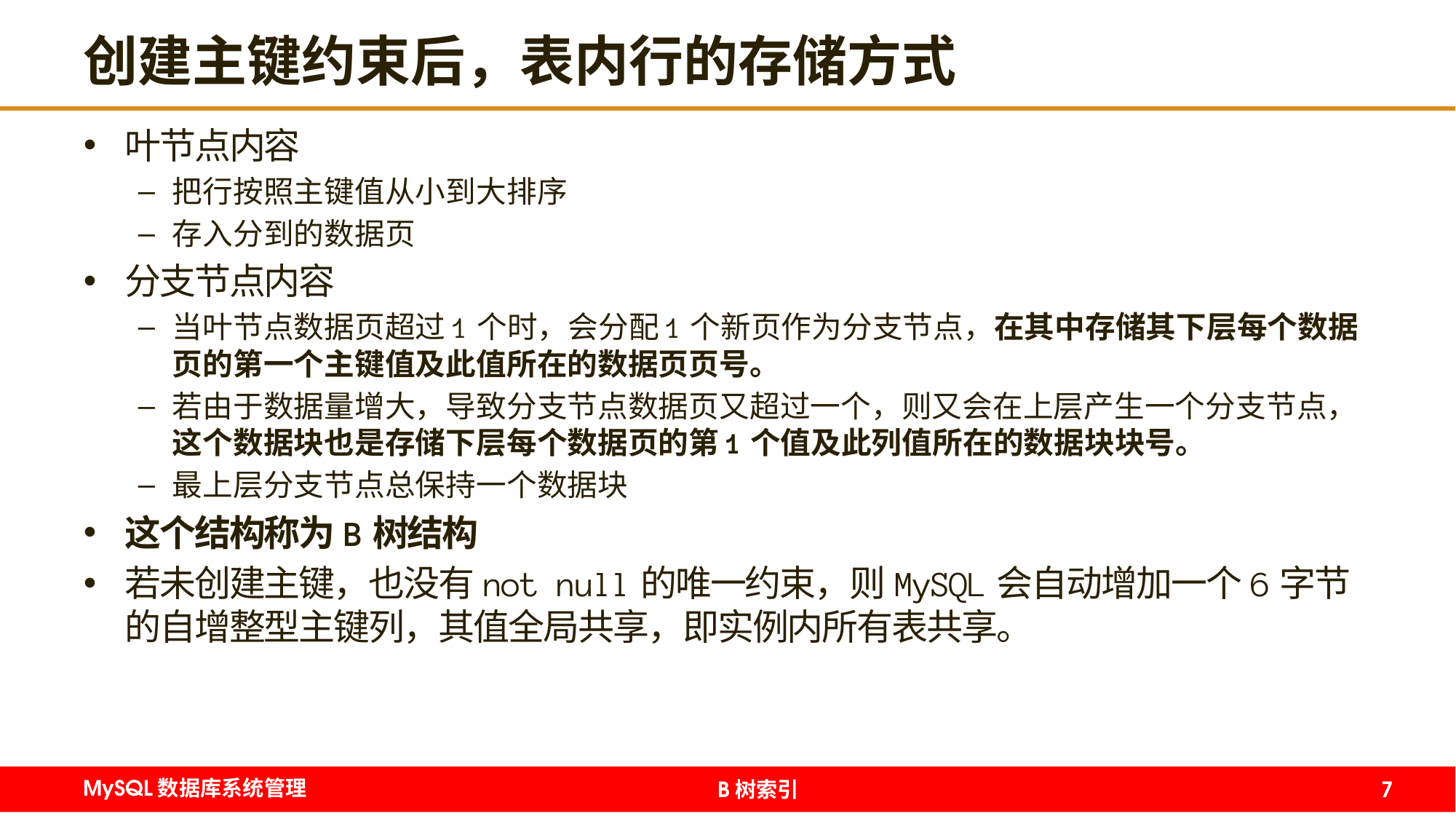

# 创建主键约束后，表内行的存储方式
叶节点内容
把行按照主键值从小到大排序
存入分到的数据页
分支节点内容
当叶节点数据页超过1个时，会分配1个新页作为分支节点，在其中存储其下层每个数据页的第一个主键值及此值所在的数据页页号。
若由于数据量增大，导致分支节点数据页又超过一个，则又会在上层产生一个分支节点，这个数据块也是存储下层每个数据页的第1个值及此列值所在的数据块块号。
最上层分支节点总保持一个数据块
这个结构称为B树结构
若未创建主键，也没有not null的唯一约束，则MySQL会自动增加一个6字节的自增整型主键列，其值全局共享，即实例内所有表共享。